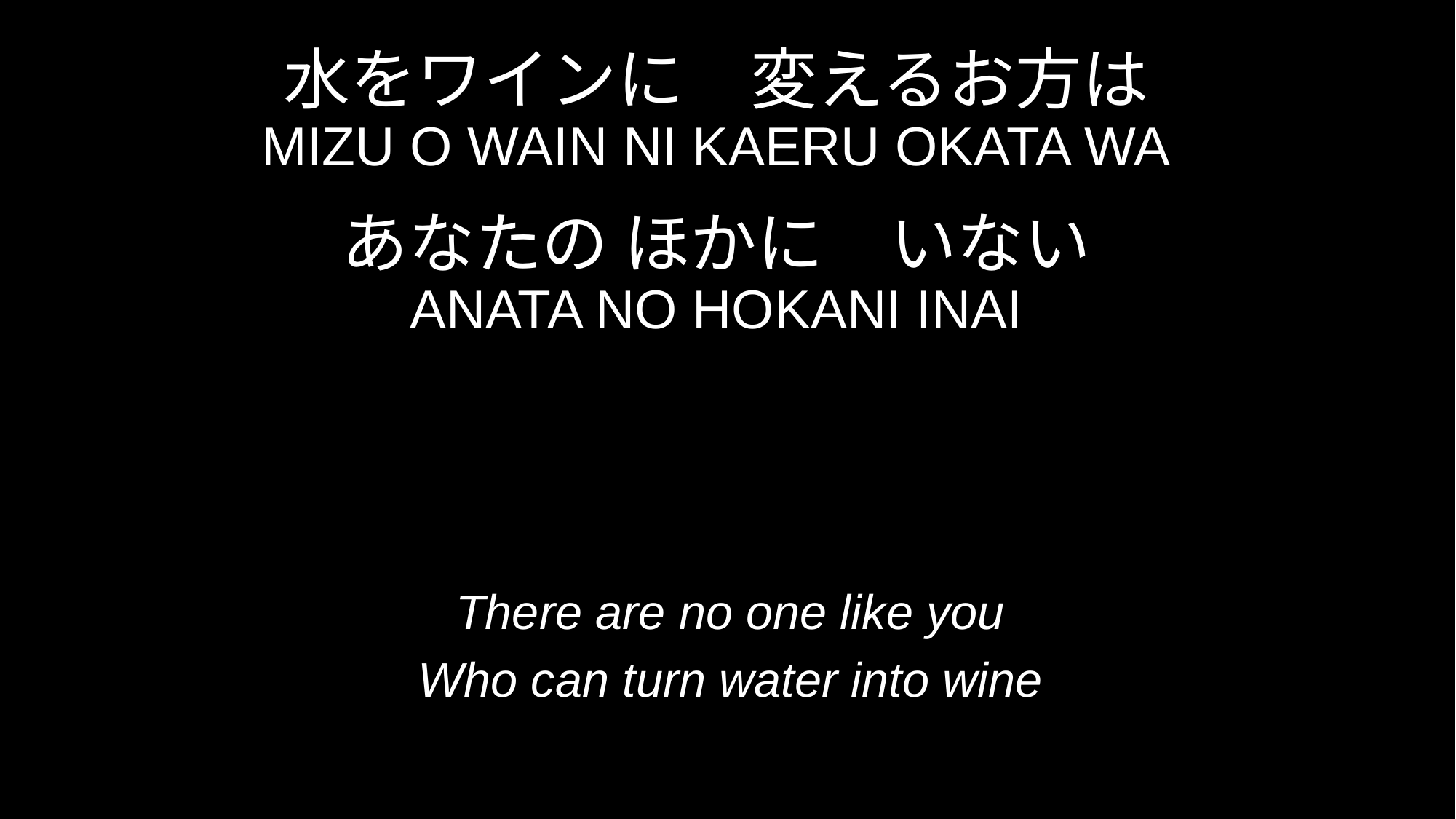

# 水をワインに　変えるお方は MIZU O WAIN NI KAERU OKATA WA あなたの ほかに　いない ANATA NO HOKANI INAI
There are no one like you
Who can turn water into wine